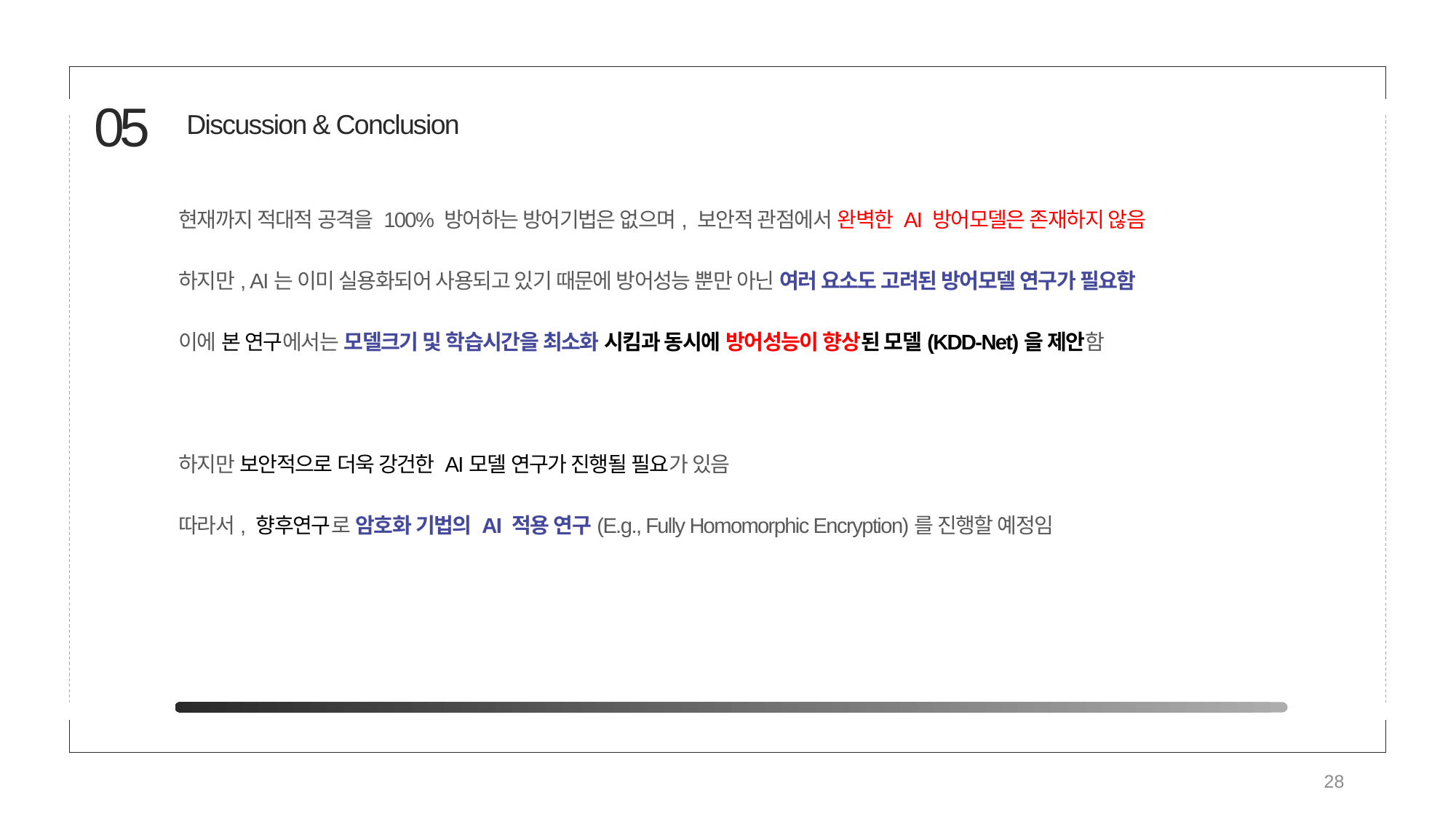

05
Discussion & Conclusion
현재까지 적대적 공격을 100% 방어하는 방어기법은 없으며, 보안적 관점에서 완벽한 AI 방어모델은 존재하지 않음
하지만, AI는 이미 실용화되어 사용되고 있기 때문에 방어성능 뿐만 아닌 여러 요소도 고려된 방어모델 연구가 필요함
이에 본 연구에서는 모델크기 및 학습시간을 최소화 시킴과 동시에 방어성능이 향상된 모델(KDD-Net)을 제안함
하지만 보안적으로 더욱 강건한 AI모델 연구가 진행될 필요가 있음
따라서, 향후연구로 암호화 기법의 AI 적용 연구(E.g., Fully Homomorphic Encryption)를 진행할 예정임

28